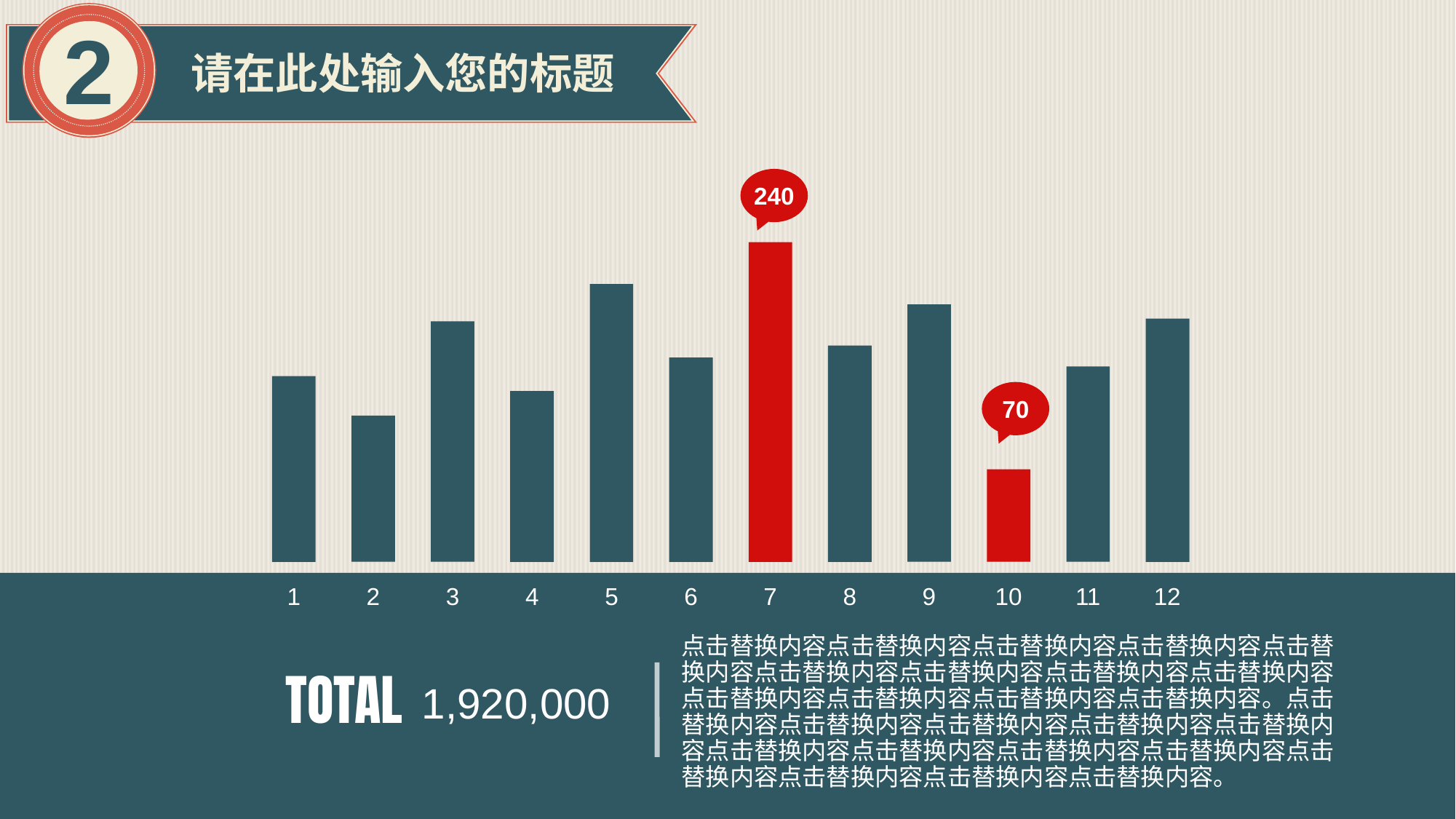

2

请在此处输入您的标题
240

70

1
2
3
4
5
6
7
8
9
10
11
12
点击替换内容点击替换内容点击替换内容点击替换内容点击替换内容点击替换内容点击替换内容点击替换内容点击替换内容点击替换内容点击替换内容点击替换内容点击替换内容。点击替换内容点击替换内容点击替换内容点击替换内容点击替换内容点击替换内容点击替换内容点击替换内容点击替换内容点击替换内容点击替换内容点击替换内容点击替换内容。
TOTAL
1,920,000